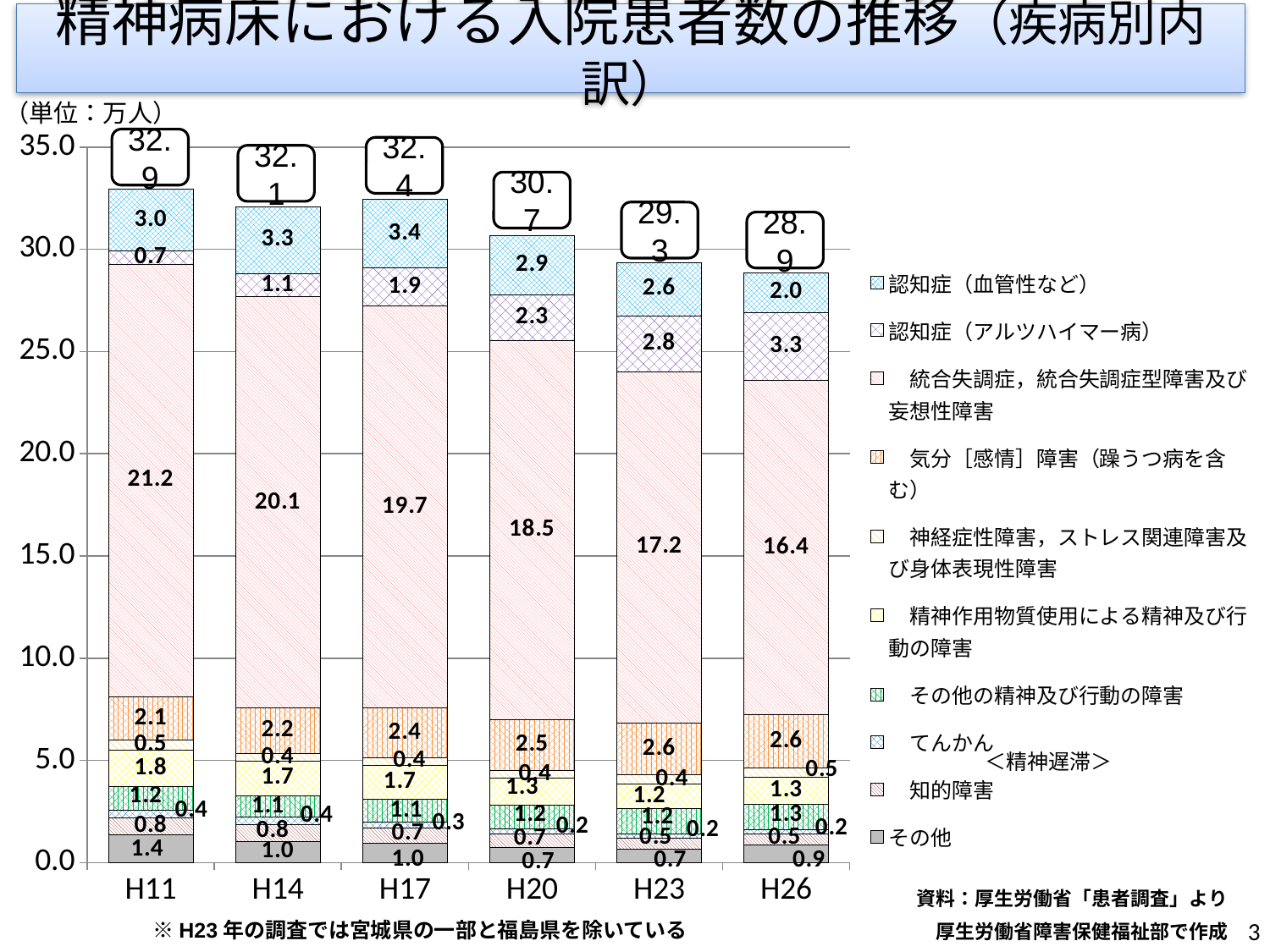

精神病床における入院患者数の推移（疾病別内訳）
（単位：万人）

### Chart

| Category | その他 | 　知的障害 | 　てんかん | 　その他の精神及び行動の障害 | 　精神作用物質使用による精神及び行動の障害 | 　神経症性障害，ストレス関連障害及び身体表現性障害 | 　気分［感情］障害（躁うつ病を含む） | 　統合失調症，統合失調症型障害及び妄想性障害 | 認知症（アルツハイマー病） | 認知症（血管性など） |
|---|---|---|---|---|---|---|---|---|---|---|
| H11 | 1.37 | 0.81 | 0.3800000000000002 | 1.149999999999999 | 1.78 | 0.5 | 2.13 | 21.150000000000013 | 0.6600000000000006 | 3.01 |
| H14 | 1.03 | 0.8200000000000004 | 0.3600000000000002 | 1.07 | 1.6800000000000008 | 0.3700000000000002 | 2.22 | 20.12 | 1.139999999999999 | 3.2800000000000002 |
| H17 | 0.9600000000000004 | 0.7200000000000004 | 0.3000000000000002 | 1.129999999999999 | 1.6600000000000001 | 0.3600000000000002 | 2.44 | 19.65 | 1.86 | 3.3499999999999988 |
| H20 | 0.7300000000000004 | 0.6900000000000004 | 0.2400000000000001 | 1.1700000000000008 | 1.3 | 0.3700000000000002 | 2.4899999999999998 | 18.53 | 2.27 | 2.88 |
| H23 | 0.6600000000000006 | 0.53 | 0.23 | 1.21 | 1.23 | 0.4200000000000002 | 2.55 | 17.170000000000005 | 2.75 | 2.59 |
| H26 | 0.8600000000000004 | 0.53 | 0.22 | 1.26 | 1.3 | 0.4700000000000001 | 2.58 | 16.37 | 3.3 | 1.9700000000000009 |
32.9
32.4
32.1
30.7
29.3
28.9
＜精神遅滞＞
資料：厚生労働省「患者調査」より
厚生労働省障害保健福祉部で作成
　※H23年の調査では宮城県の一部と福島県を除いている
3